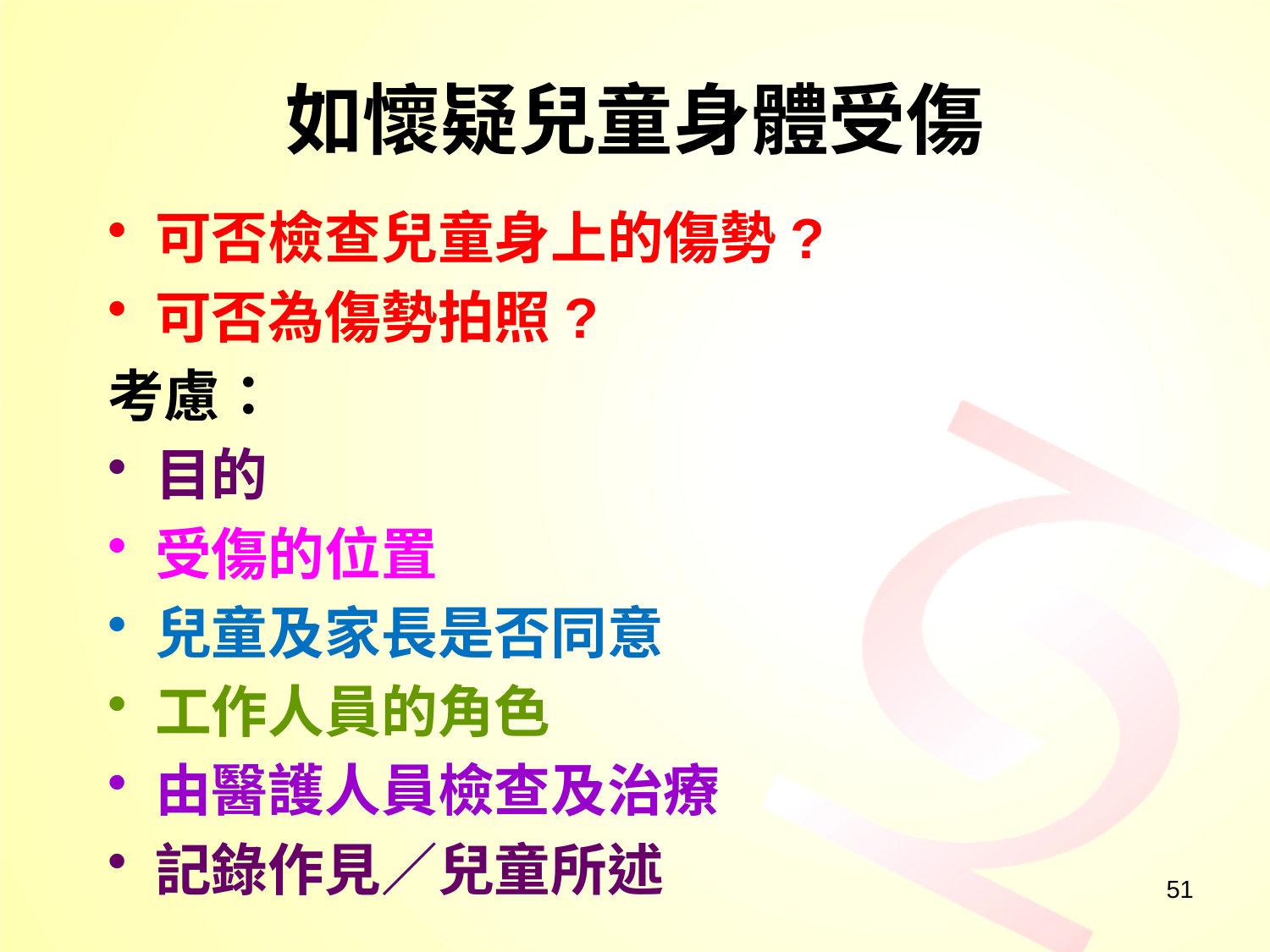

# 如懷疑兒童身體受傷
可否檢查兒童身上的傷勢?
可否為傷勢拍照?
考慮：
目的
受傷的位置
兒童及家長是否同意
工作人員的角色
由醫護人員檢查及治療
記錄作見／兒童所述

51